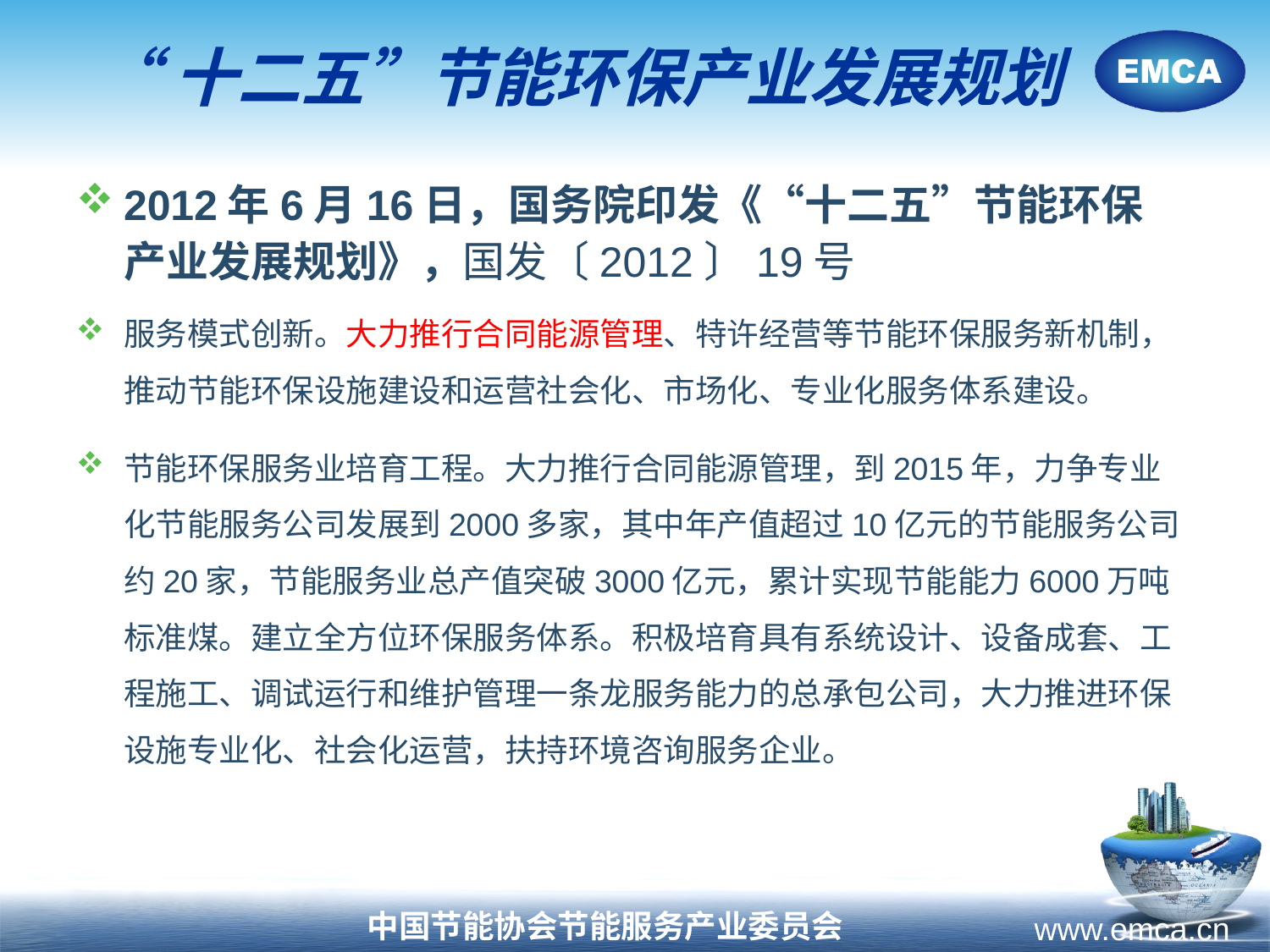

“十二五”节能环保产业发展规划
2012年6月16日，国务院印发《“十二五”节能环保产业发展规划》，国发〔2012〕19号
服务模式创新。大力推行合同能源管理、特许经营等节能环保服务新机制，推动节能环保设施建设和运营社会化、市场化、专业化服务体系建设。
节能环保服务业培育工程。大力推行合同能源管理，到2015年，力争专业化节能服务公司发展到2000多家，其中年产值超过10亿元的节能服务公司约20家，节能服务业总产值突破3000亿元，累计实现节能能力6000万吨标准煤。建立全方位环保服务体系。积极培育具有系统设计、设备成套、工程施工、调试运行和维护管理一条龙服务能力的总承包公司，大力推进环保设施专业化、社会化运营，扶持环境咨询服务企业。
49